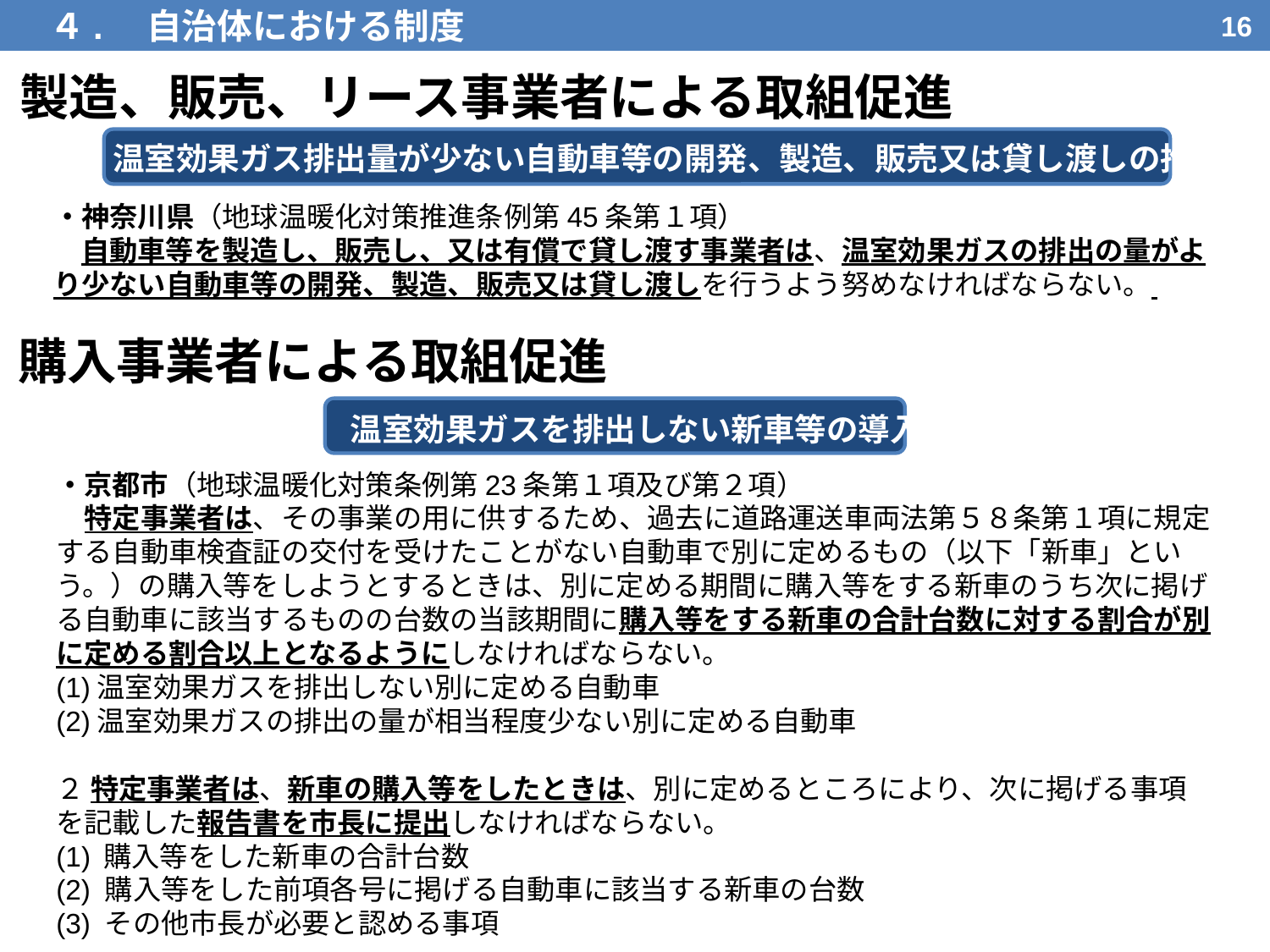

４.　自治体における制度
16
製造、販売、リース事業者による取組促進

温室効果ガス排出量が少ない自動車等の開発、製造、販売又は貸し渡しの推進
・神奈川県（地球温暖化対策推進条例第45条第１項）
　自動車等を製造し、販売し、又は有償で貸し渡す事業者は、温室効果ガスの排出の量がより少ない自動車等の開発、製造、販売又は貸し渡しを行うよう努めなければならない。
購入事業者による取組促進

温室効果ガスを排出しない新車等の導入
・京都市（地球温暖化対策条例第23条第１項及び第２項）
　特定事業者は、その事業の用に供するため、過去に道路運送車両法第５８条第１項に規定する自動車検査証の交付を受けたことがない自動車で別に定めるもの（以下「新車」という。）の購入等をしようとするときは、別に定める期間に購入等をする新車のうち次に掲げる自動車に該当するものの台数の当該期間に購入等をする新車の合計台数に対する割合が別に定める割合以上となるようにしなければならない。
(1)温室効果ガスを排出しない別に定める自動車
(2)温室効果ガスの排出の量が相当程度少ない別に定める自動車

２ 特定事業者は、新車の購入等をしたときは、別に定めるところにより、次に掲げる事項を記載した報告書を市長に提出しなければならない。
購入等をした新車の合計台数
(2) 購入等をした前項各号に掲げる自動車に該当する新車の台数
(3) その他市長が必要と認める事項